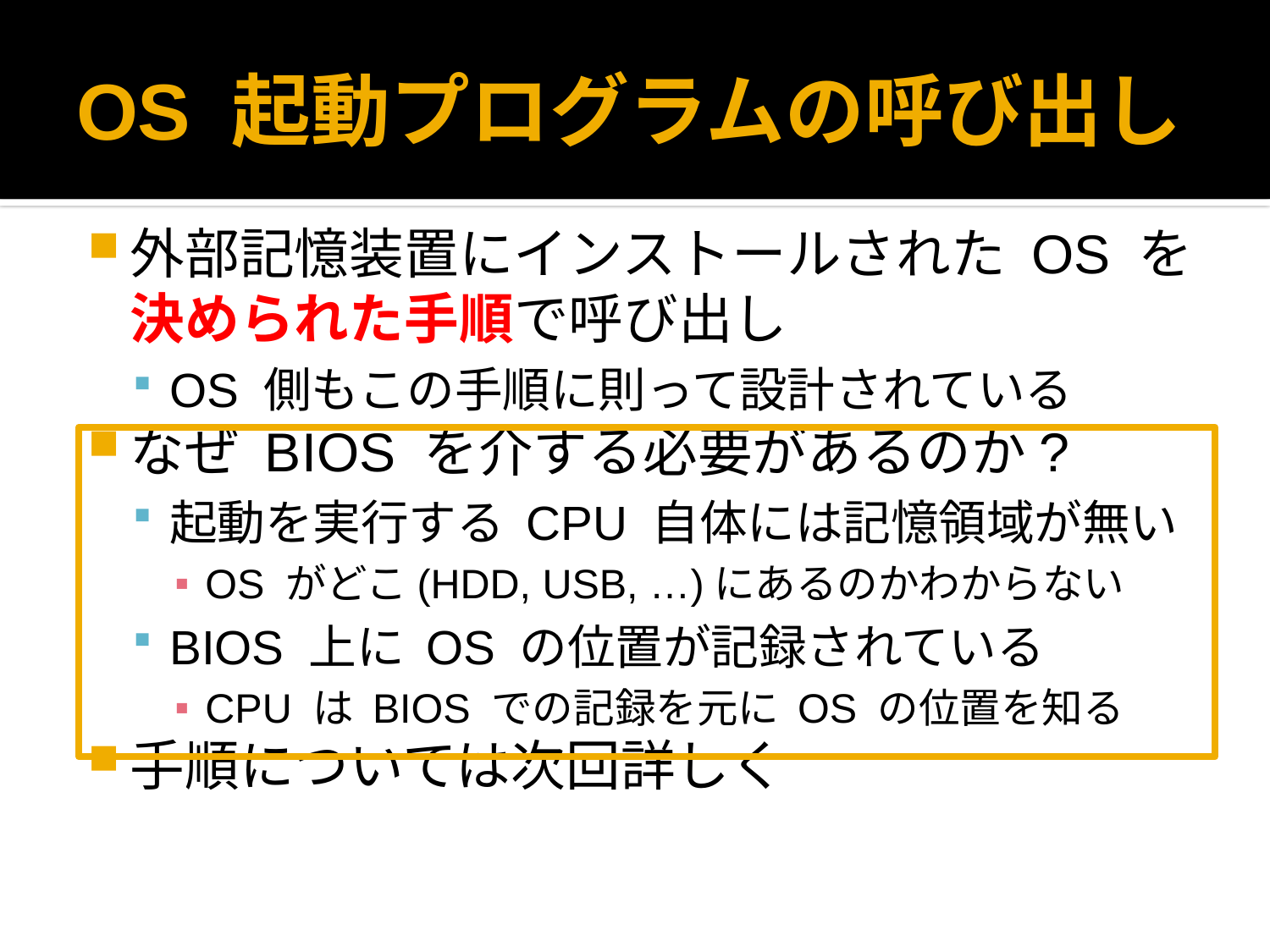

# OS 起動プログラムの呼び出し
外部記憶装置にインストールされた OS を決められた手順で呼び出し
OS 側もこの手順に則って設計されている
なぜ BIOS を介する必要があるのか?
起動を実行する CPU 自体には記憶領域が無い
OS がどこ(HDD, USB, …)にあるのかわからない
BIOS 上に OS の位置が記録されている
CPU は BIOS での記録を元に OS の位置を知る
手順については次回詳しく